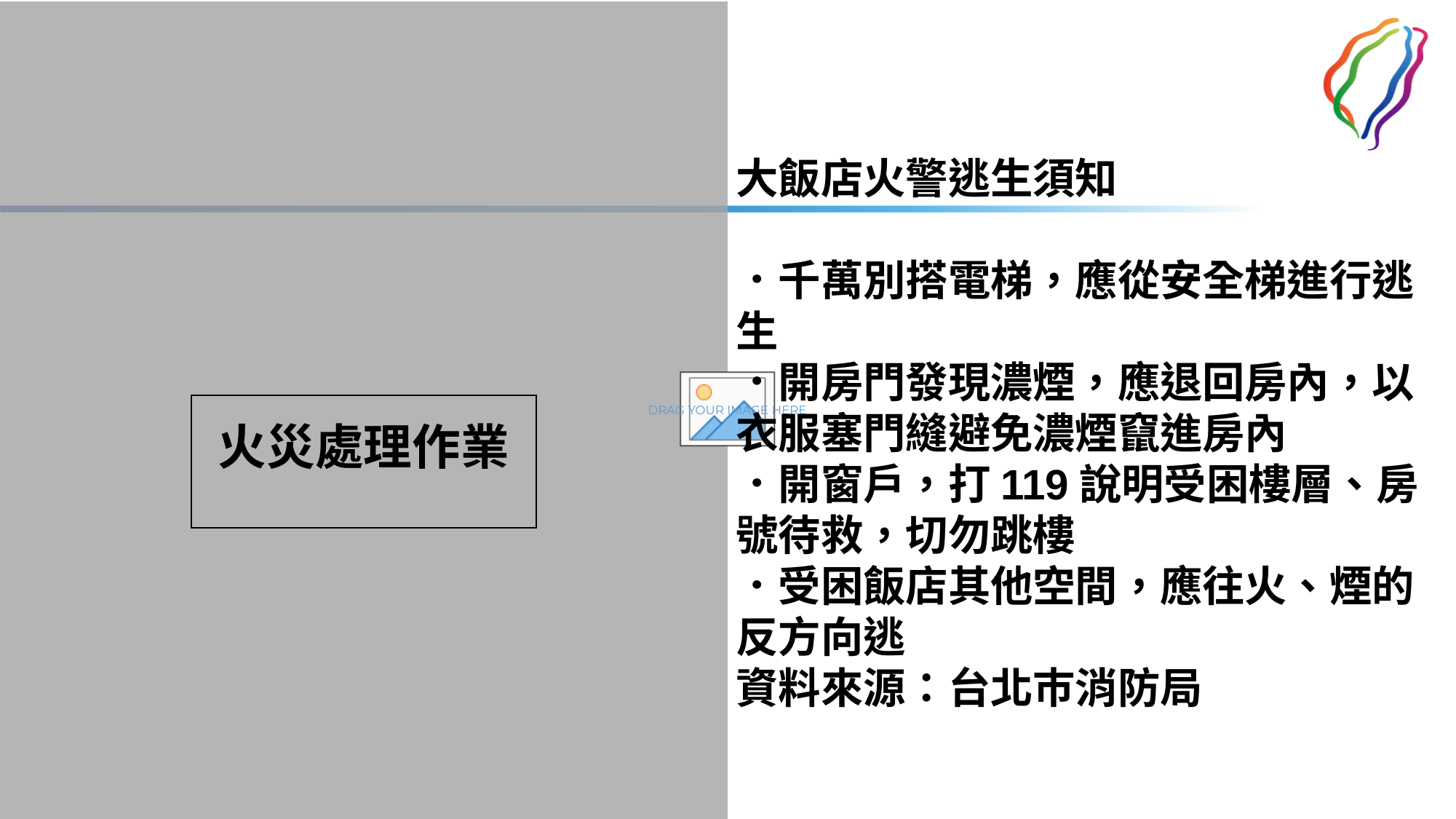

大飯店火警逃生須知

．千萬別搭電梯，應從安全梯進行逃生
．開房門發現濃煙，應退回房內，以衣服塞門縫避免濃煙竄進房內
．開窗戶，打119說明受困樓層、房號待救，切勿跳樓
．受困飯店其他空間，應往火、煙的反方向逃
資料來源：台北巿消防局
火災處理作業